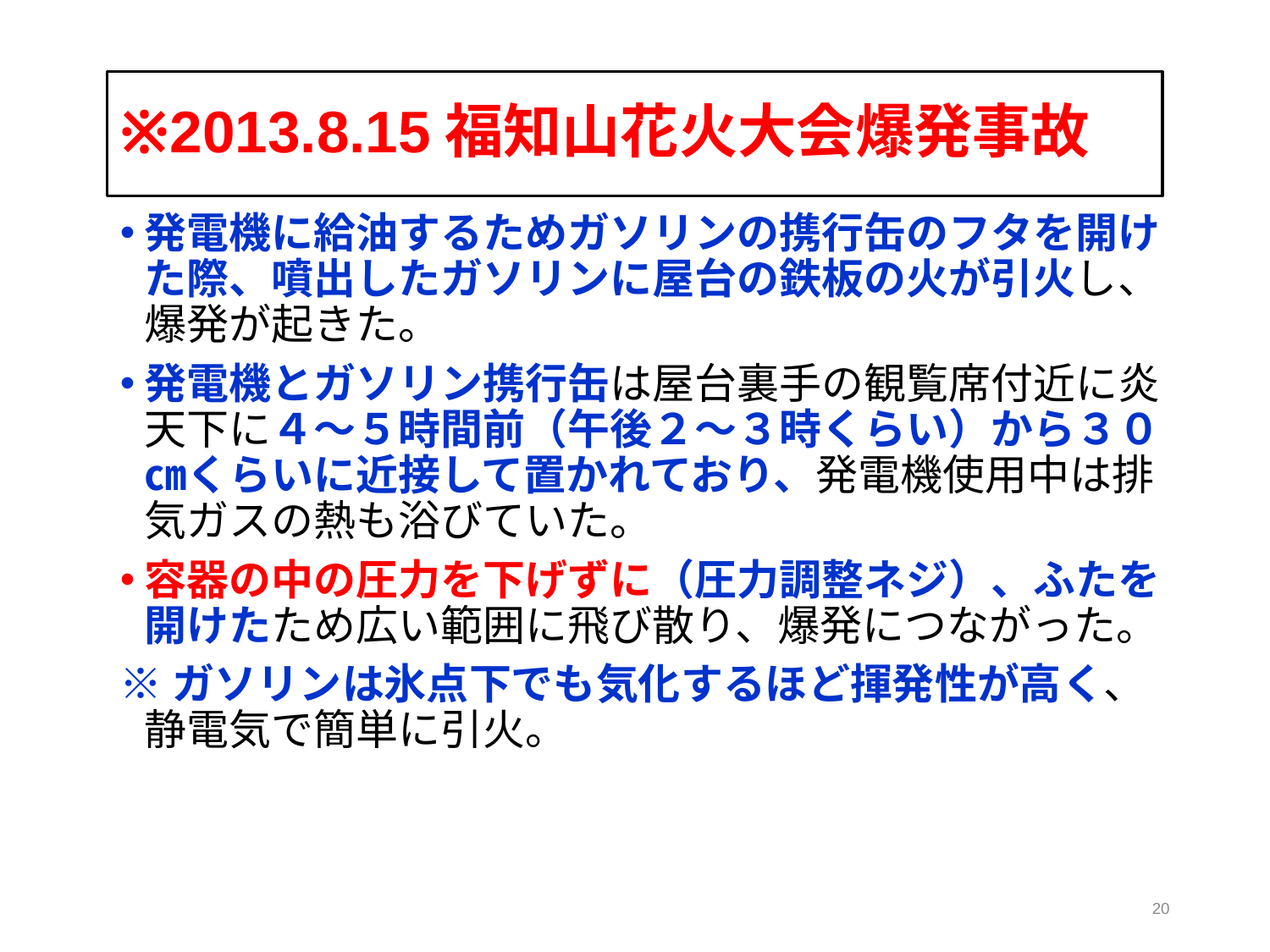

# ※2013.8.15福知山花火大会爆発事故
発電機に給油するためガソリンの携行缶のフタを開けた際、噴出したガソリンに屋台の鉄板の火が引火し、爆発が起きた。
発電機とガソリン携行缶は屋台裏手の観覧席付近に炎天下に４～５時間前（午後２～３時くらい）から３０㎝くらいに近接して置かれており、発電機使用中は排気ガスの熱も浴びていた。
容器の中の圧力を下げずに（圧力調整ネジ）、ふたを開けたため広い範囲に飛び散り、爆発につながった。
※ガソリンは氷点下でも気化するほど揮発性が高く、静電気で簡単に引火。
20